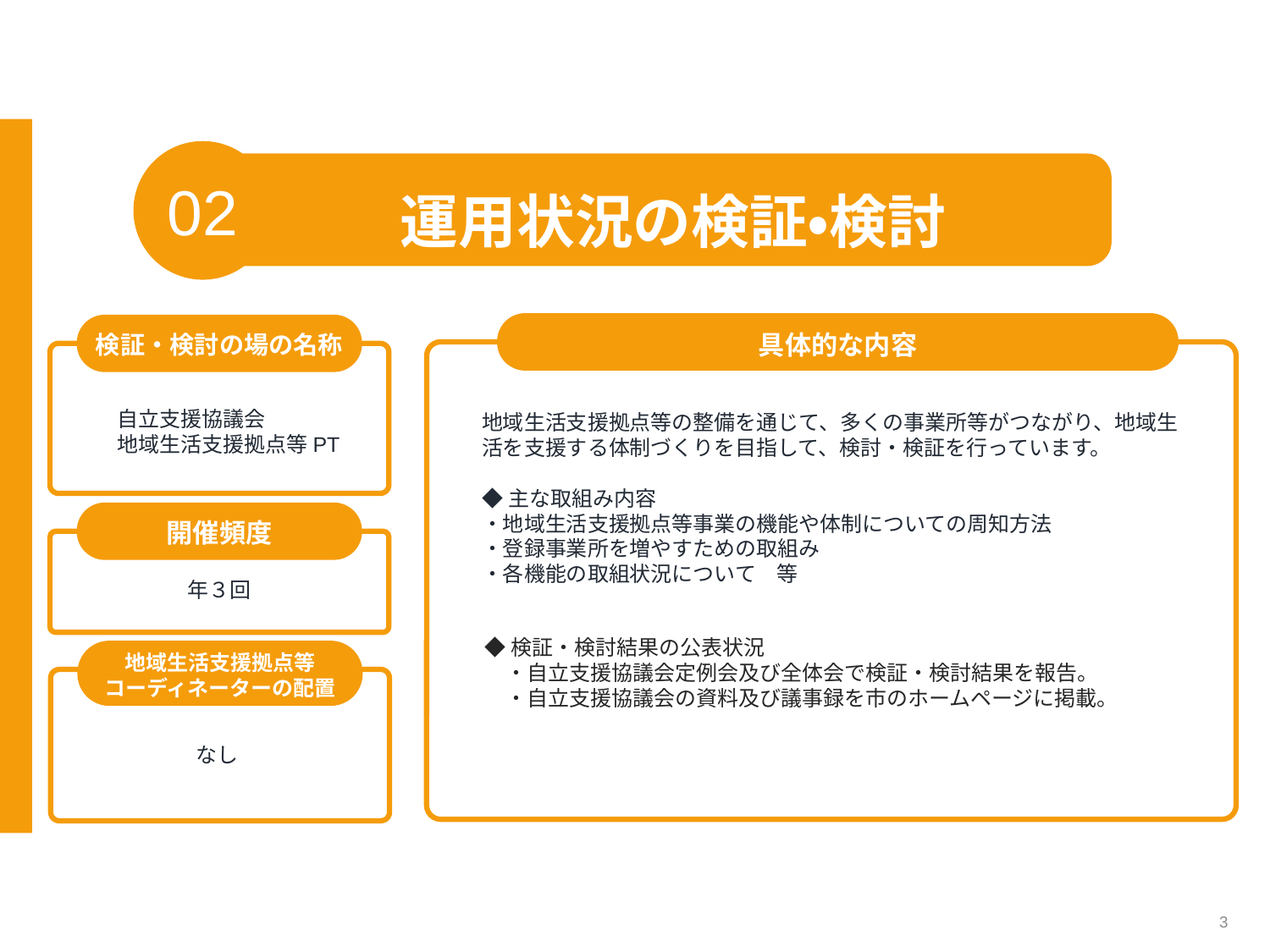

02

運用状況の検証・検討
具体的な内容
検証・検討の場の名称

自立支援協議会
地域生活支援拠点等PT
地域生活支援拠点等の整備を通じて、多くの事業所等がつながり、地域生活を支援する体制づくりを目指して、検討・検証を行っています。

◆主な取組み内容
・地域生活支援拠点等事業の機能や体制についての周知方法
・登録事業所を増やすための取組み
・各機能の取組状況について　等
開催頻度

年３回
◆検証・検討結果の公表状況
　・自立支援協議会定例会及び全体会で検証・検討結果を報告。
　・自立支援協議会の資料及び議事録を市のホームページに掲載。

地域生活支援拠点等
コーディネーターの配置

なし
3